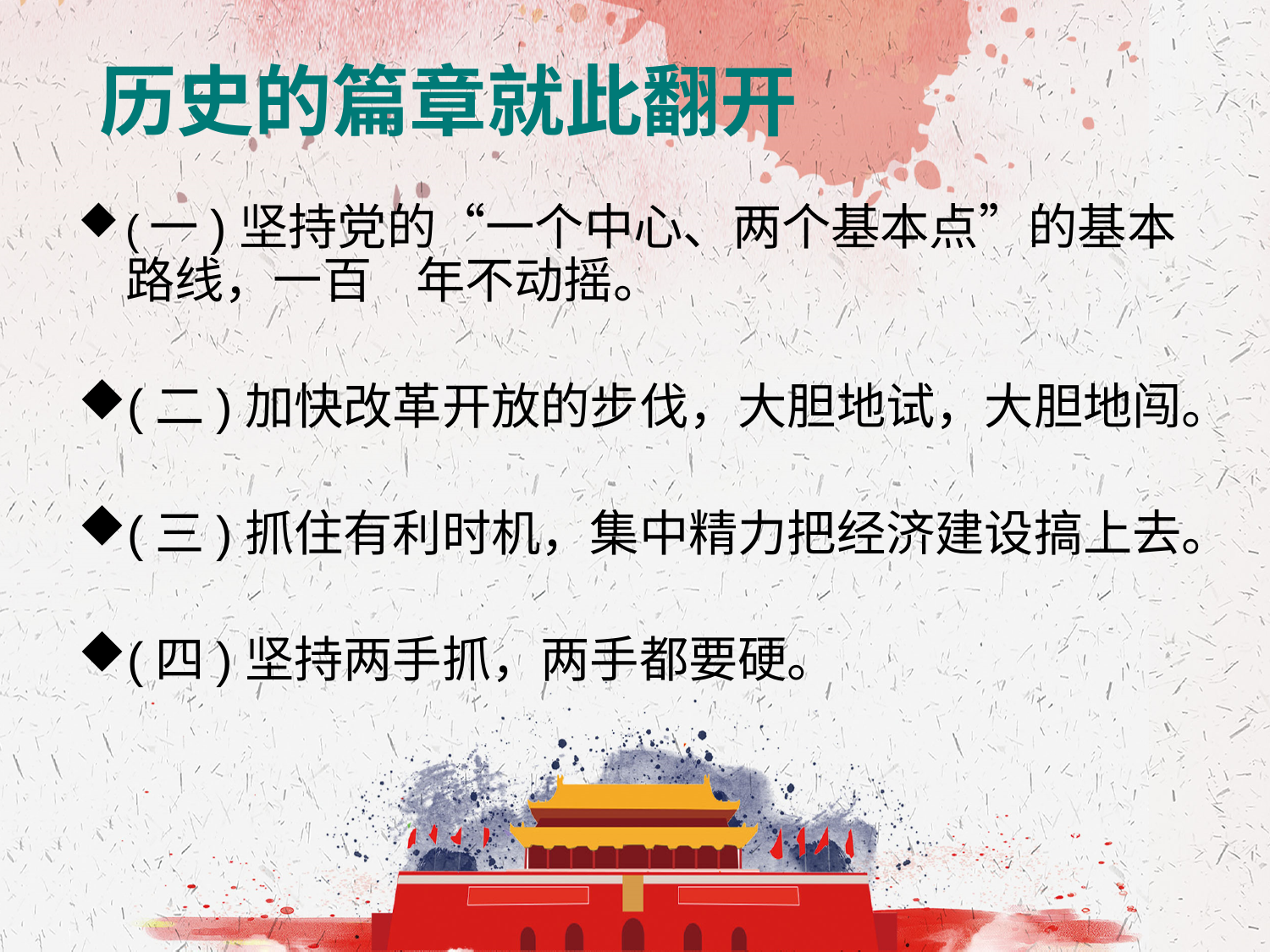

历史的篇章就此翻开
(一)坚持党的“一个中心、两个基本点”的基本路线，一百    年不动摇。

(二)加快改革开放的步伐，大胆地试，大胆地闯。

(三)抓住有利时机，集中精力把经济建设搞上去。

(四)坚持两手抓，两手都要硬。